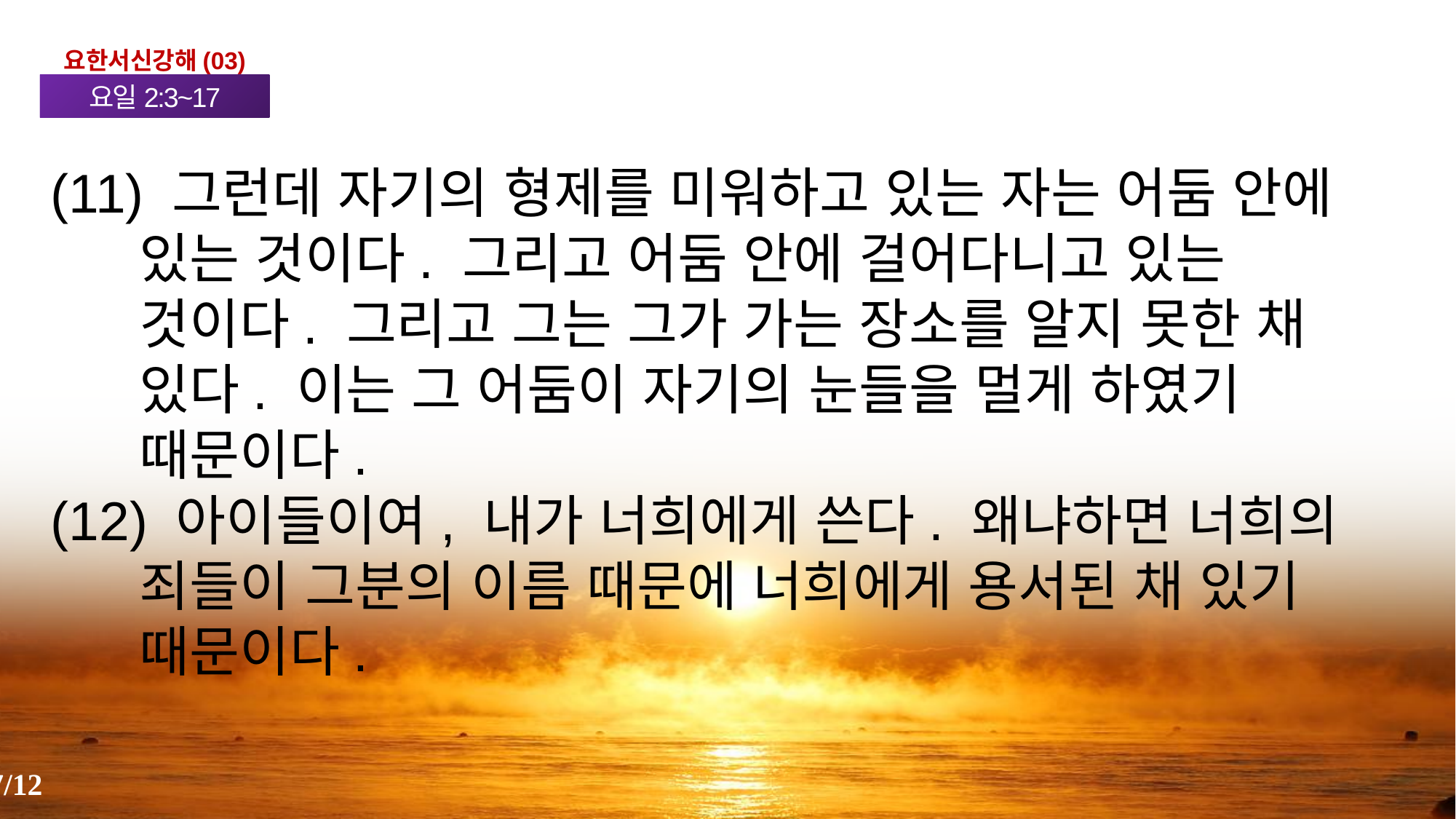

요한서신강해(03)
요일2:3~17

(11) 그런데 자기의 형제를 미워하고 있는 자는 어둠 안에 있는 것이다. 그리고 어둠 안에 걸어다니고 있는 것이다. 그리고 그는 그가 가는 장소를 알지 못한 채 있다. 이는 그 어둠이 자기의 눈들을 멀게 하였기 때문이다.
(12) 아이들이여, 내가 너희에게 쓴다. 왜냐하면 너희의 죄들이 그분의 이름 때문에 너희에게 용서된 채 있기 때문이다.